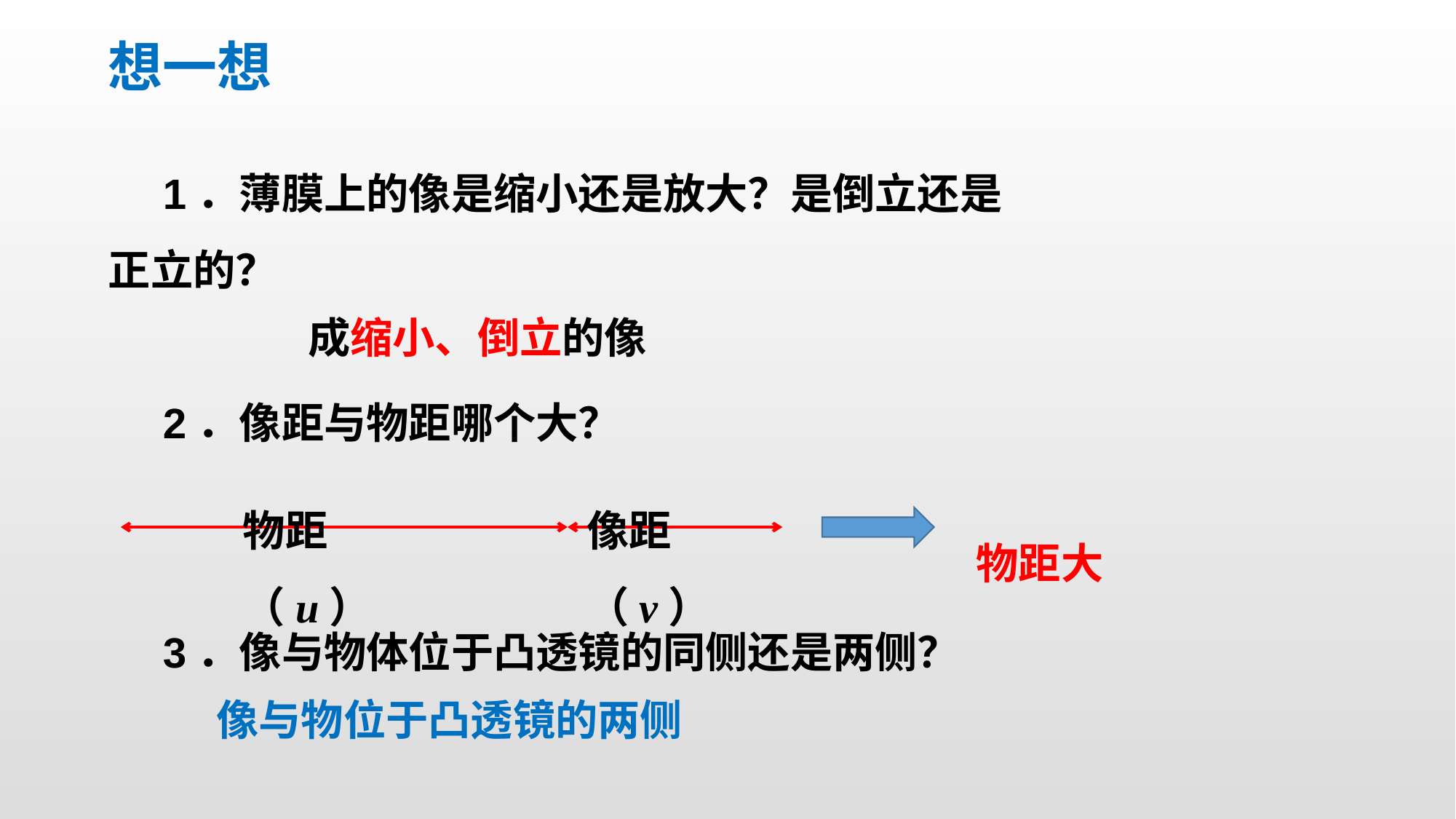

想一想
1．薄膜上的像是缩小还是放大？是倒立还是正立的？

2．像距与物距哪个大？

3．像与物体位于凸透镜的同侧还是两侧？
成缩小、倒立的像
像距（v）
物距（u）
物距大

像与物位于凸透镜的两侧